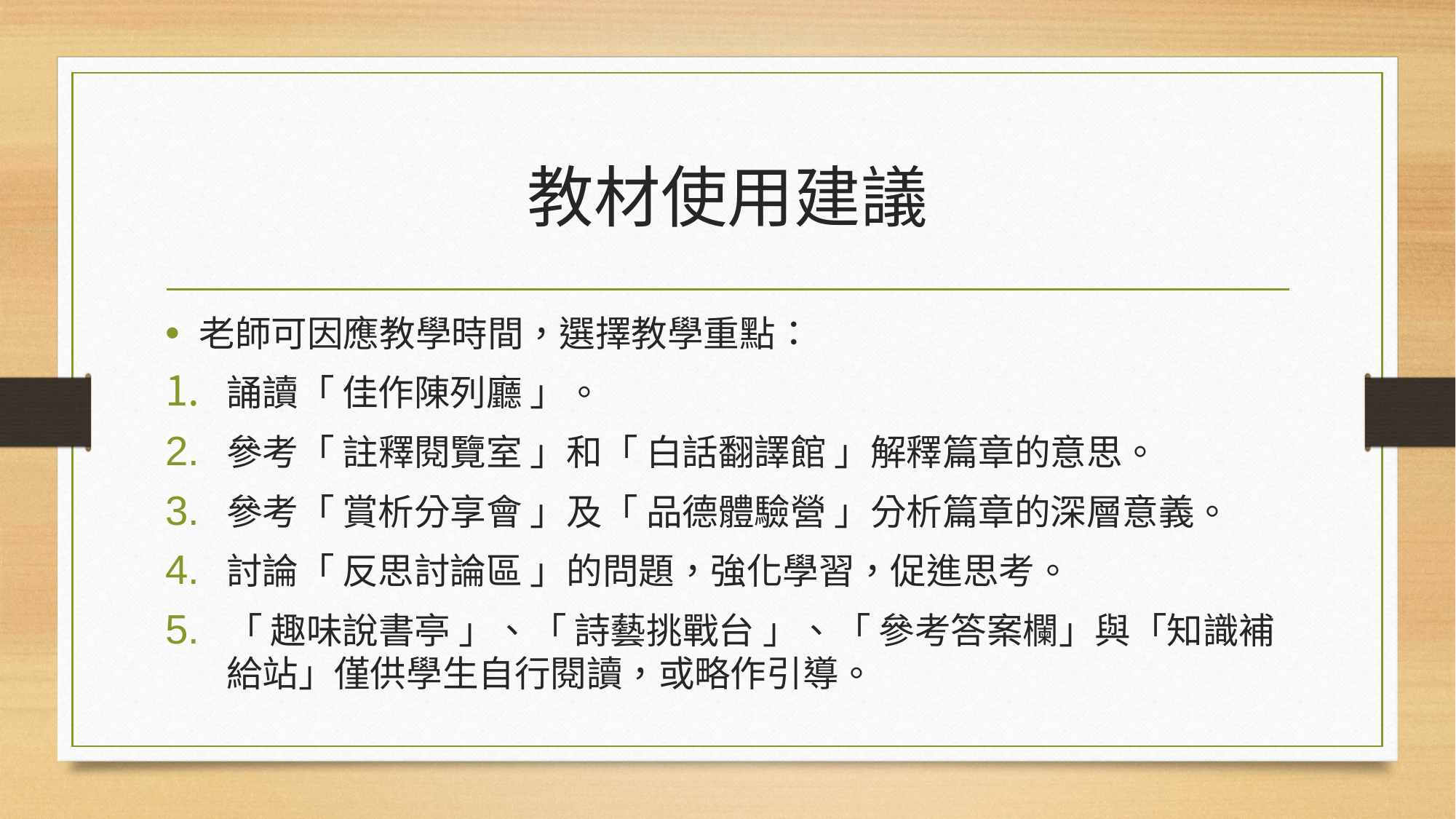

# 教材使用建議
老師可因應教學時間，選擇教學重點：
誦讀「 佳作陳列廳 」。
參考「 註釋閱覽室 」和「 白話翻譯館 」解釋篇章的意思。
參考「 賞析分享會 」及「 品德體驗營 」分析篇章的深層意義。
討論「 反思討論區 」的問題，強化學習，促進思考。
「 趣味說書亭 」、「 詩藝挑戰台 」、「 參考答案欄」與「知識補給站」僅供學生自行閱讀，或略作引導。